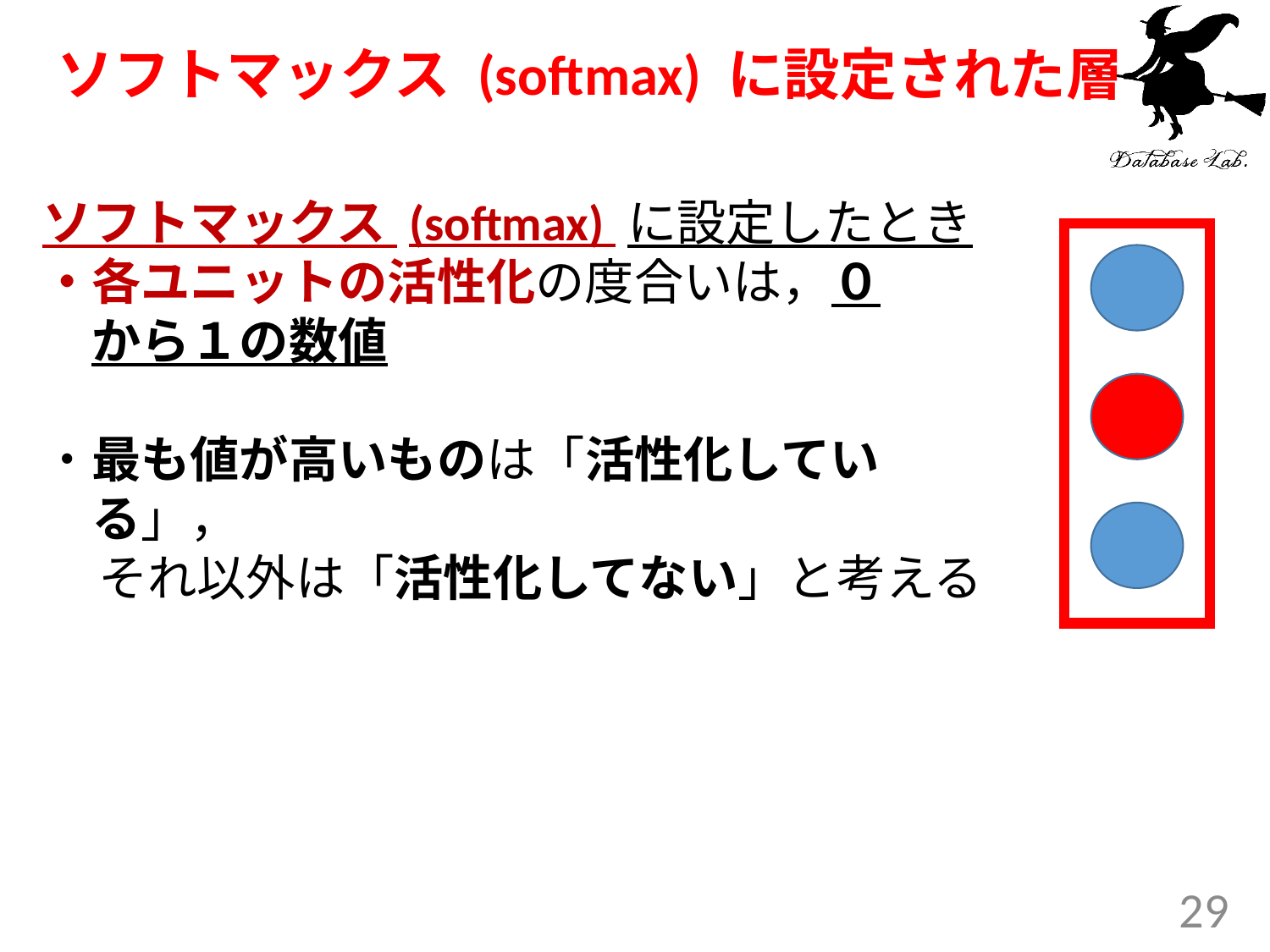

# ソフトマックス (softmax) に設定された層
ソフトマックス (softmax) に設定したとき
・各ユニットの活性化の度合いは，０
　から１の数値

・最も値が高いものは「活性化してい
　る」，
    それ以外は「活性化してない」と考える

29